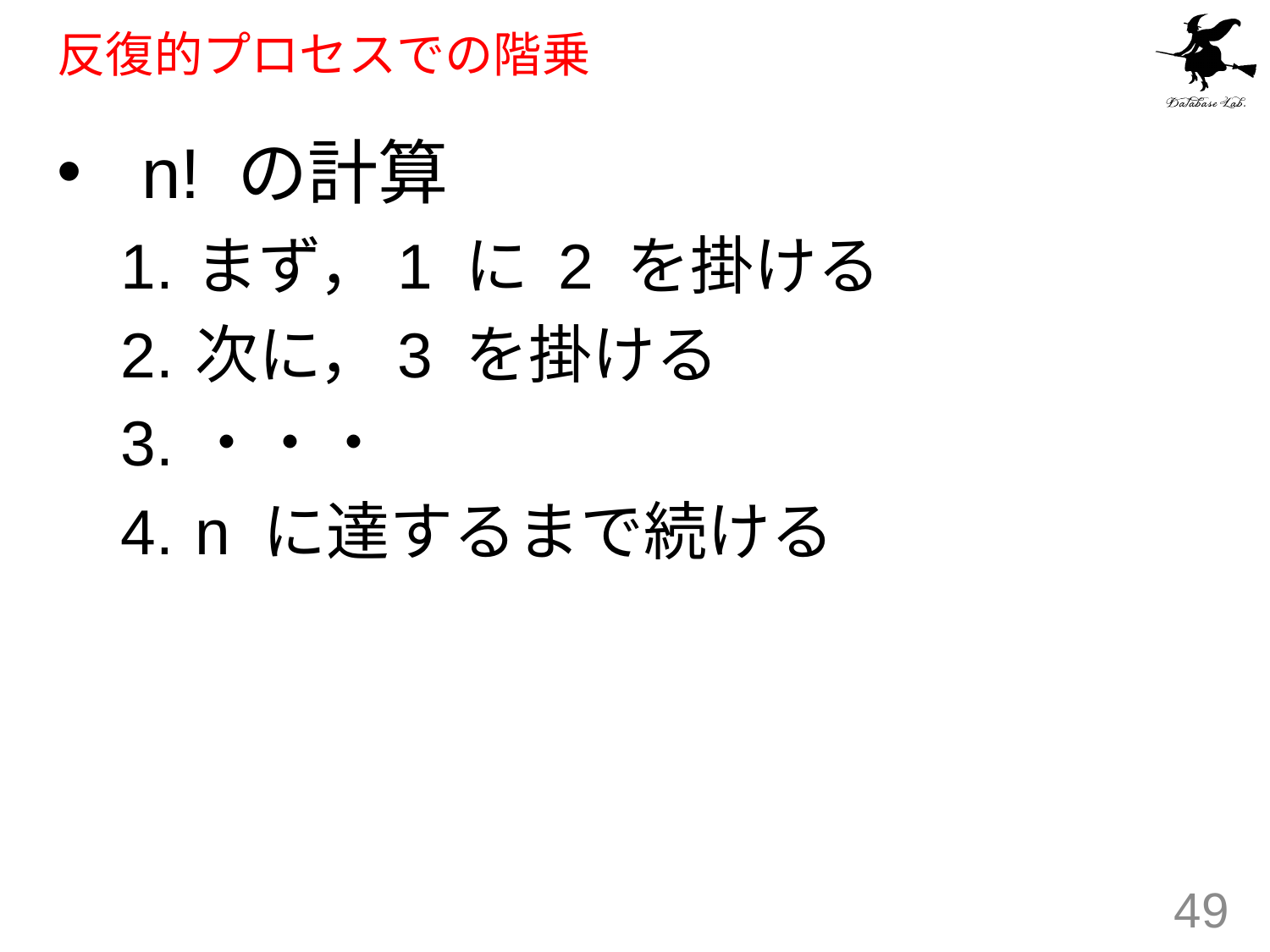

# 反復的プロセスでの階乗
n! の計算
まず，1 に 2 を掛ける
次に，3 を掛ける
・・・
n に達するまで続ける
49